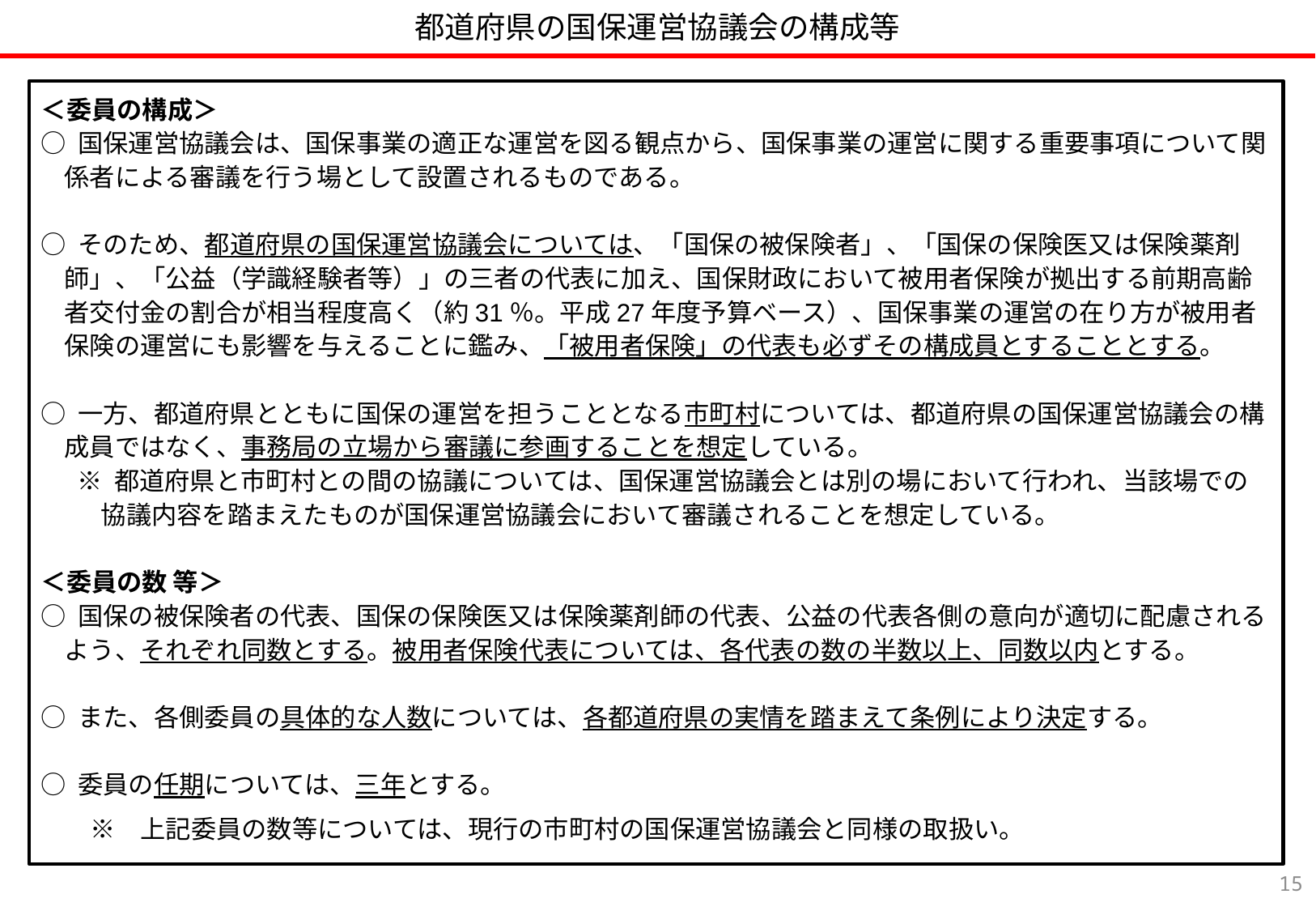

都道府県の国保運営協議会の構成等
＜委員の構成＞
○ 国保運営協議会は、国保事業の適正な運営を図る観点から、国保事業の運営に関する重要事項について関係者による審議を行う場として設置されるものである。

○ そのため、都道府県の国保運営協議会については、「国保の被保険者」、「国保の保険医又は保険薬剤師」、「公益（学識経験者等）」の三者の代表に加え、国保財政において被用者保険が拠出する前期高齢者交付金の割合が相当程度高く（約31％。平成27年度予算ベース）、国保事業の運営の在り方が被用者保険の運営にも影響を与えることに鑑み、「被用者保険」の代表も必ずその構成員とすることとする。

○ 一方、都道府県とともに国保の運営を担うこととなる市町村については、都道府県の国保運営協議会の構成員ではなく、事務局の立場から審議に参画することを想定している。
※ 都道府県と市町村との間の協議については、国保運営協議会とは別の場において行われ、当該場での協議内容を踏まえたものが国保運営協議会において審議されることを想定している。

＜委員の数 等＞
○ 国保の被保険者の代表、国保の保険医又は保険薬剤師の代表、公益の代表各側の意向が適切に配慮されるよう、それぞれ同数とする。被用者保険代表については、各代表の数の半数以上、同数以内とする。

○ また、各側委員の具体的な人数については、各都道府県の実情を踏まえて条例により決定する。

○ 委員の任期については、三年とする。
　　※　上記委員の数等については、現行の市町村の国保運営協議会と同様の取扱い。
15